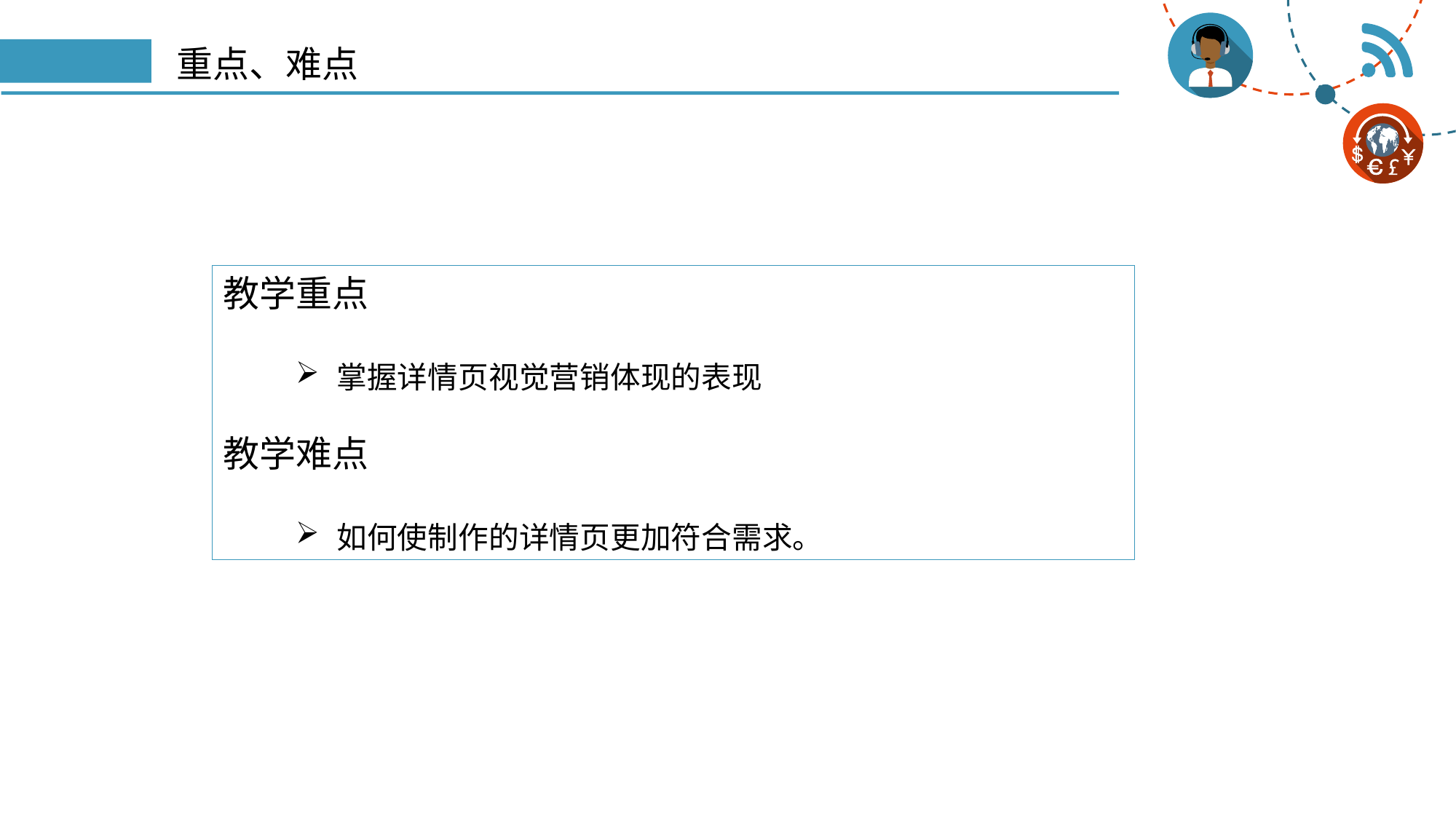

# 重点、难点
教学重点

掌握详情页视觉营销体现的表现

教学难点

如何使制作的详情页更加符合需求。